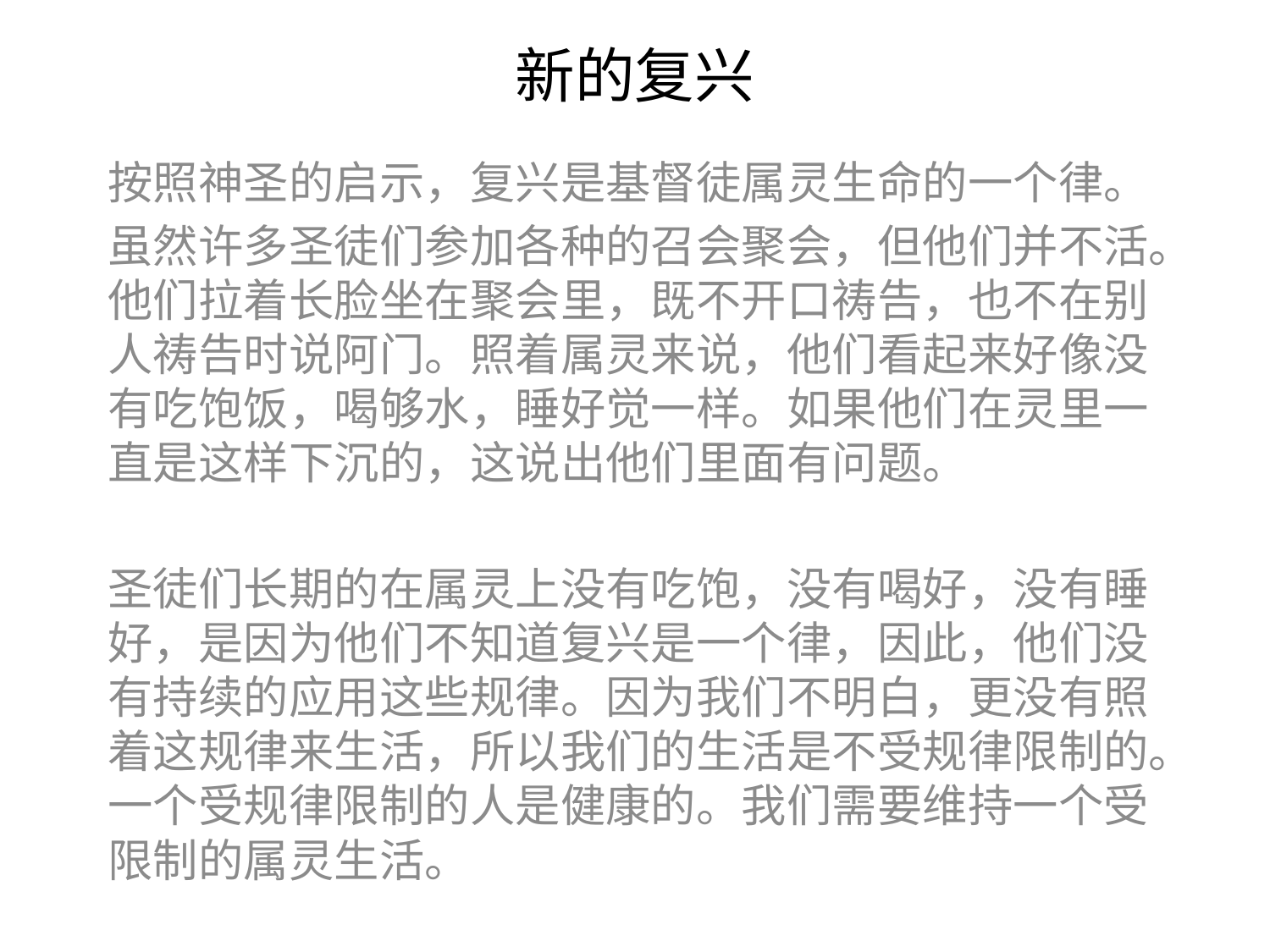

# 新的复兴
按照神圣的启示，复兴是基督徒属灵生命的一个律。
虽然许多圣徒们参加各种的召会聚会，但他们并不活。他们拉着长脸坐在聚会里，既不开口祷告，也不在别人祷告时说阿门。照着属灵来说，他们看起来好像没有吃饱饭，喝够水，睡好觉一样。如果他们在灵里一直是这样下沉的，这说出他们里面有问题。

圣徒们长期的在属灵上没有吃饱，没有喝好，没有睡好，是因为他们不知道复兴是一个律，因此，他们没有持续的应用这些规律。因为我们不明白，更没有照着这规律来生活，所以我们的生活是不受规律限制的。一个受规律限制的人是健康的。我们需要维持一个受限制的属灵生活。